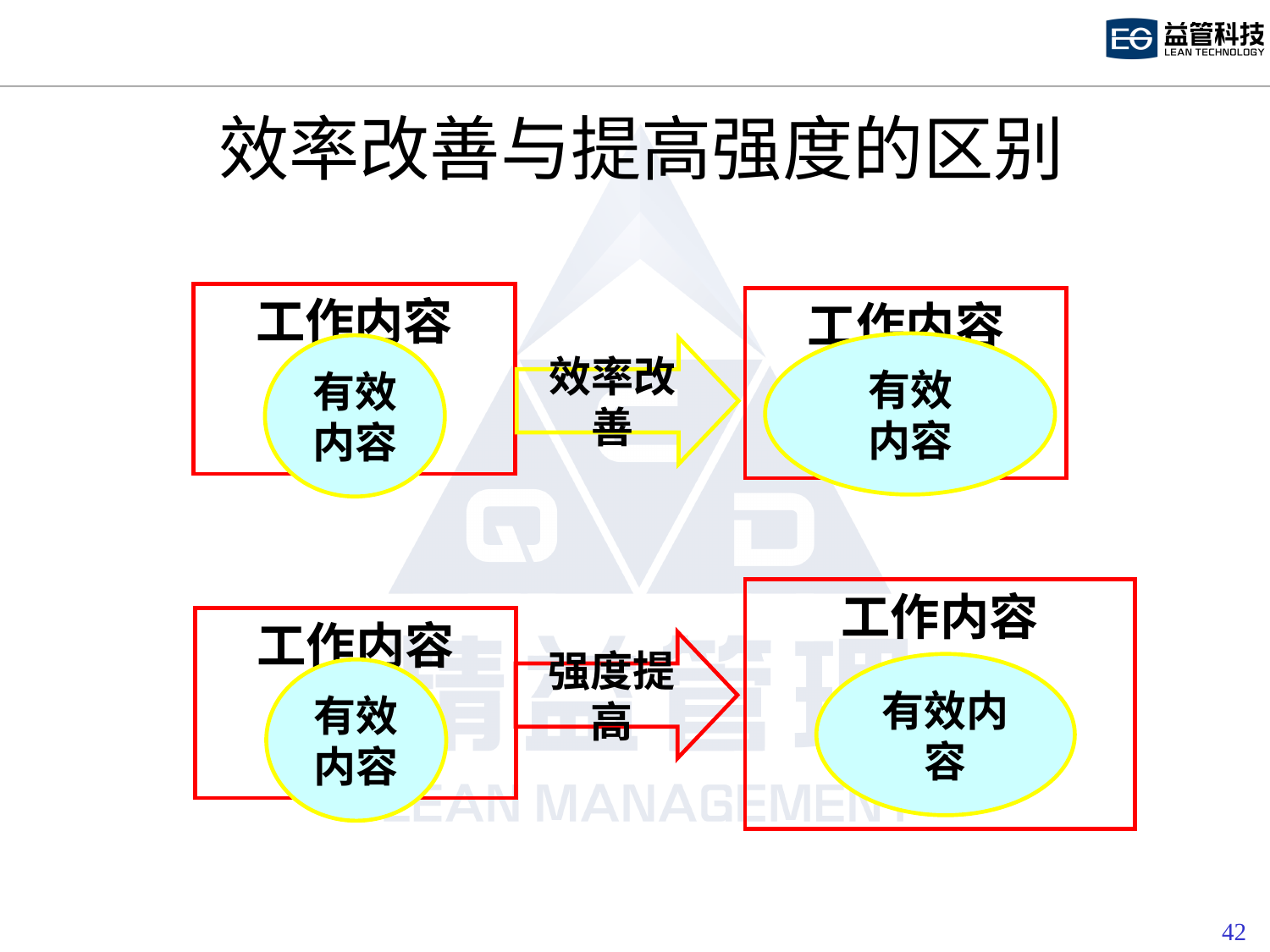

# 效率改善与提高强度的区别
工作内容

工作内容

有效
内容
有效内容
效率改善
工作内容

工作内容

强度提高
有效内容
有效内容